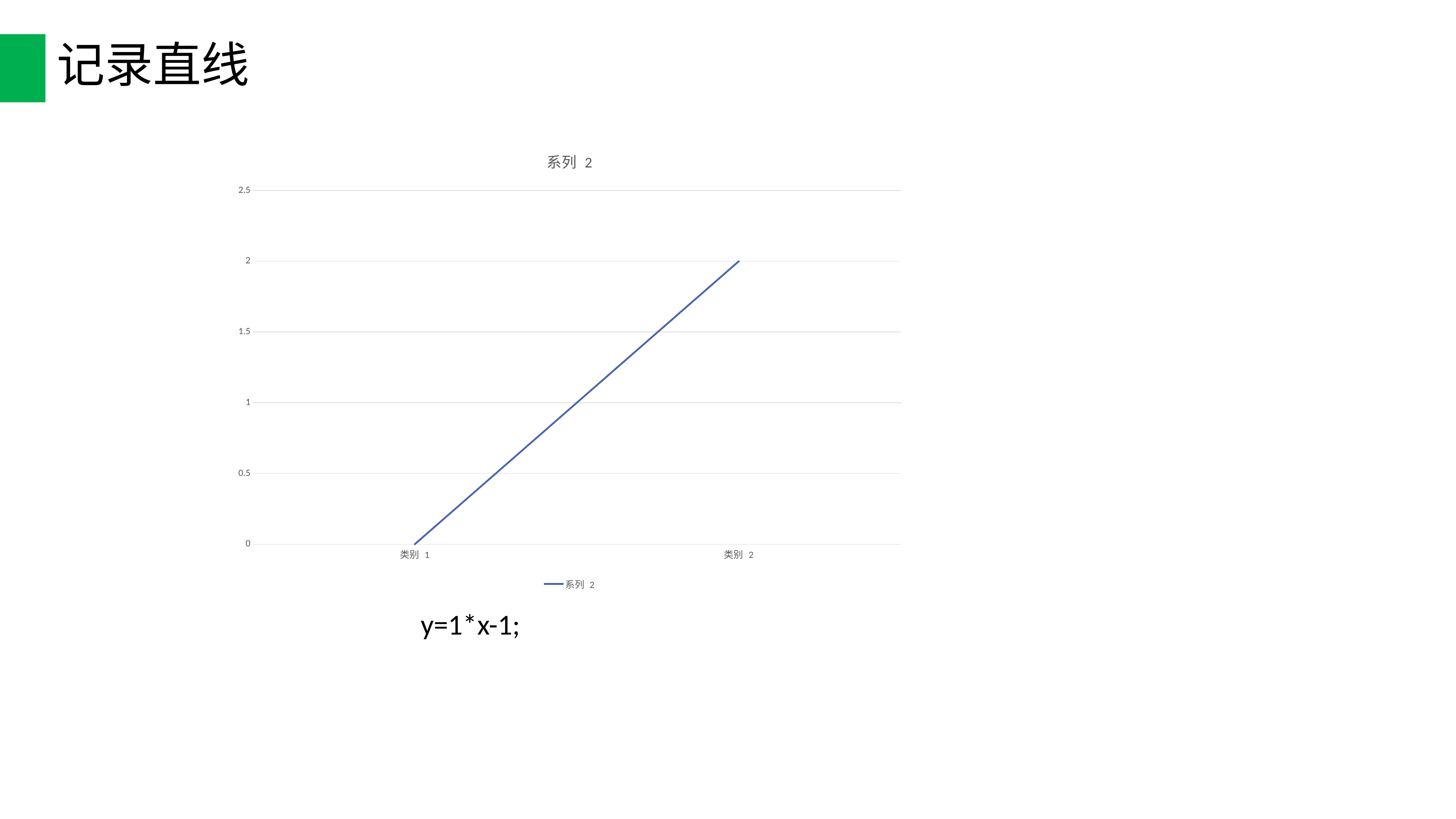

# 记录直线

### Chart:

| Category | 系列 2 |
|---|---|
| 类别 1 | 0.0 |
| 类别 2 | 2.0 |
y=1*x-1;